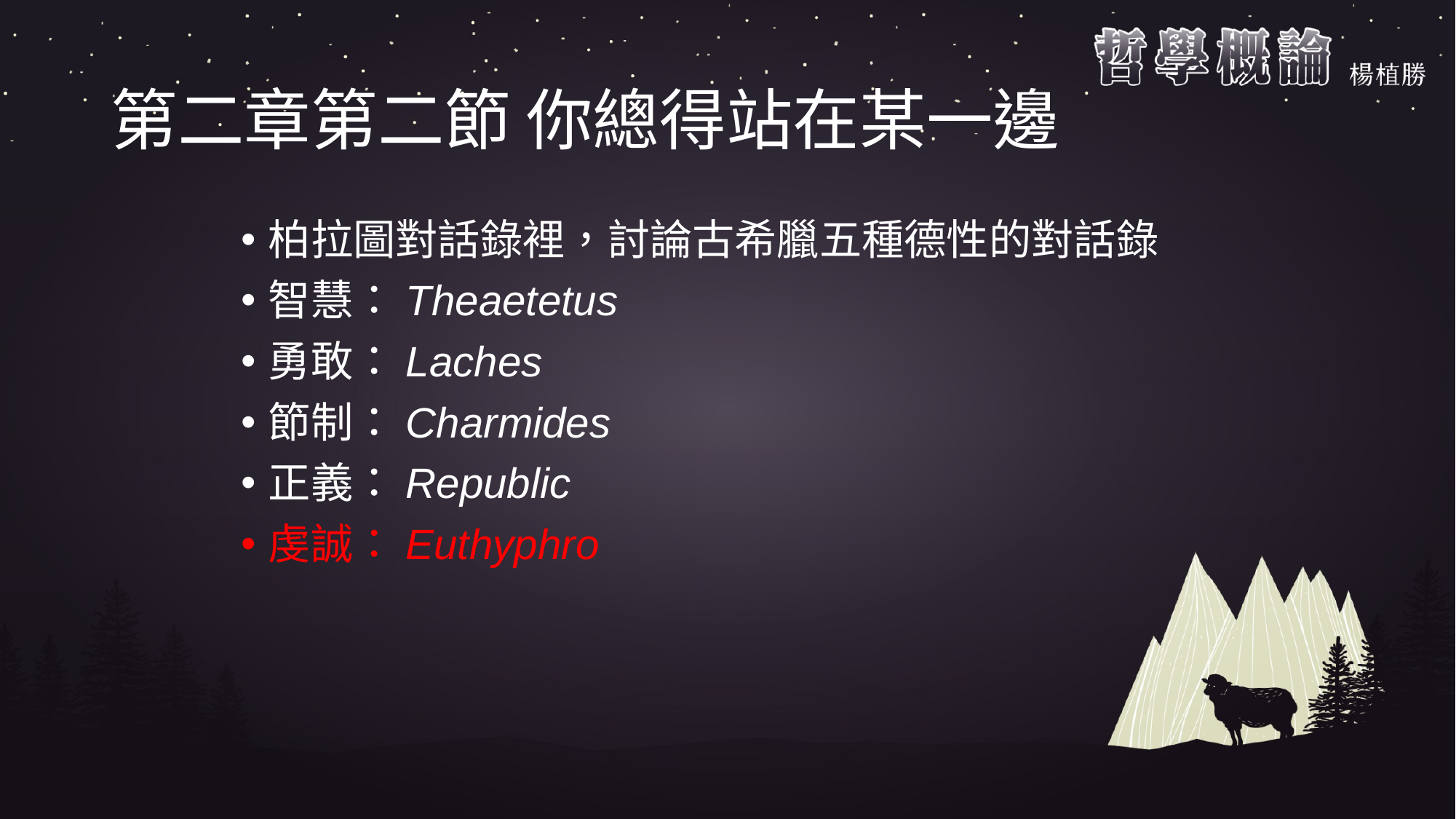

# 第二章第二節 你總得站在某一邊
柏拉圖對話錄裡，討論古希臘五種德性的對話錄
智慧：Theaetetus
勇敢：Laches
節制：Charmides
正義：Republic
虔誠：Euthyphro